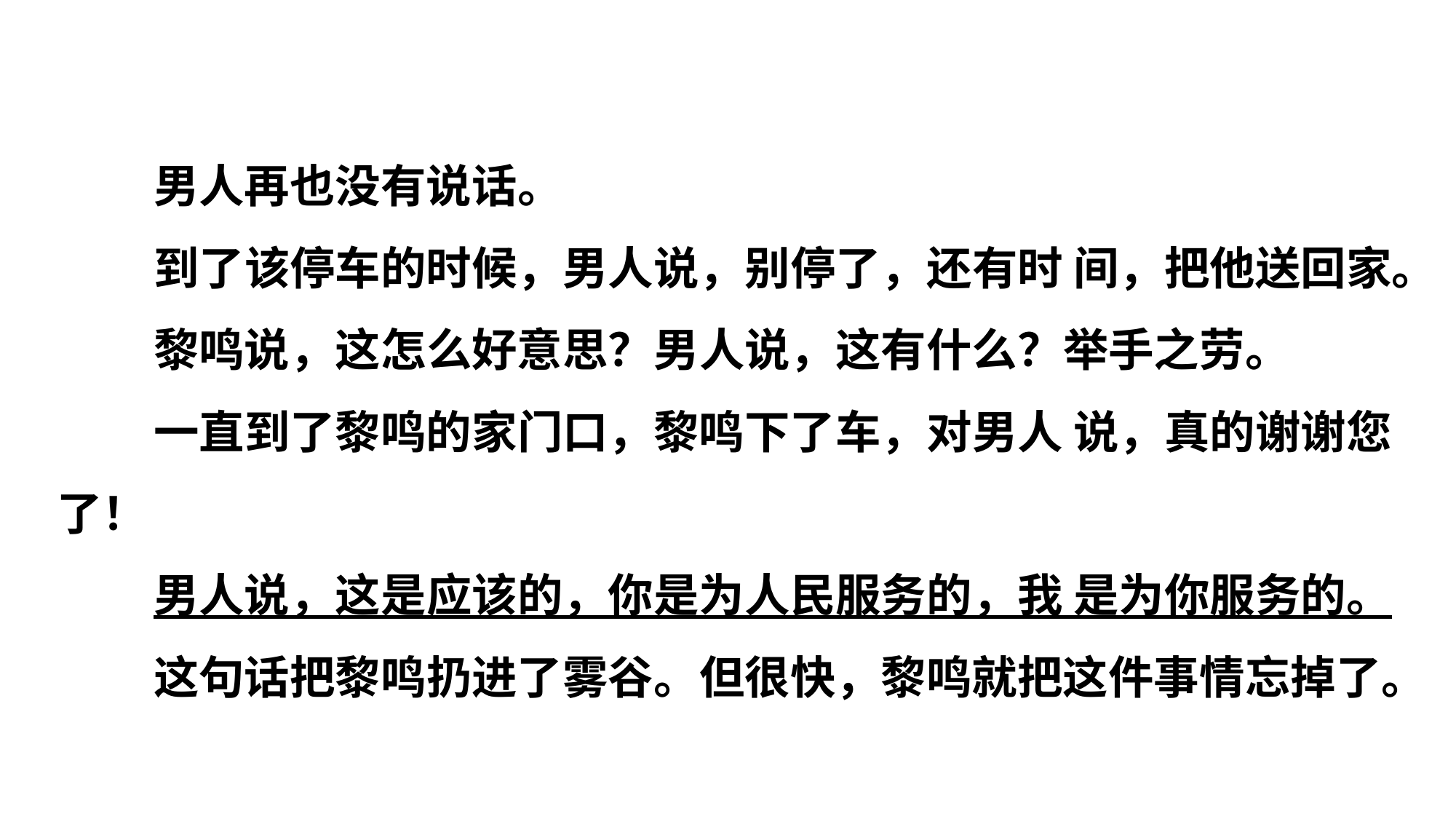

男人再也没有说话。
到了该停车的时候，男人说，别停了，还有时 间，把他送回家。
黎鸣说，这怎么好意思？男人说，这有什么？举手之劳。
一直到了黎鸣的家门口，黎鸣下了车，对男人 说，真的谢谢您了！
男人说，这是应该的，你是为人民服务的，我 是为你服务的。
这句话把黎鸣扔进了雾谷。但很快，黎鸣就把这件事情忘掉了。